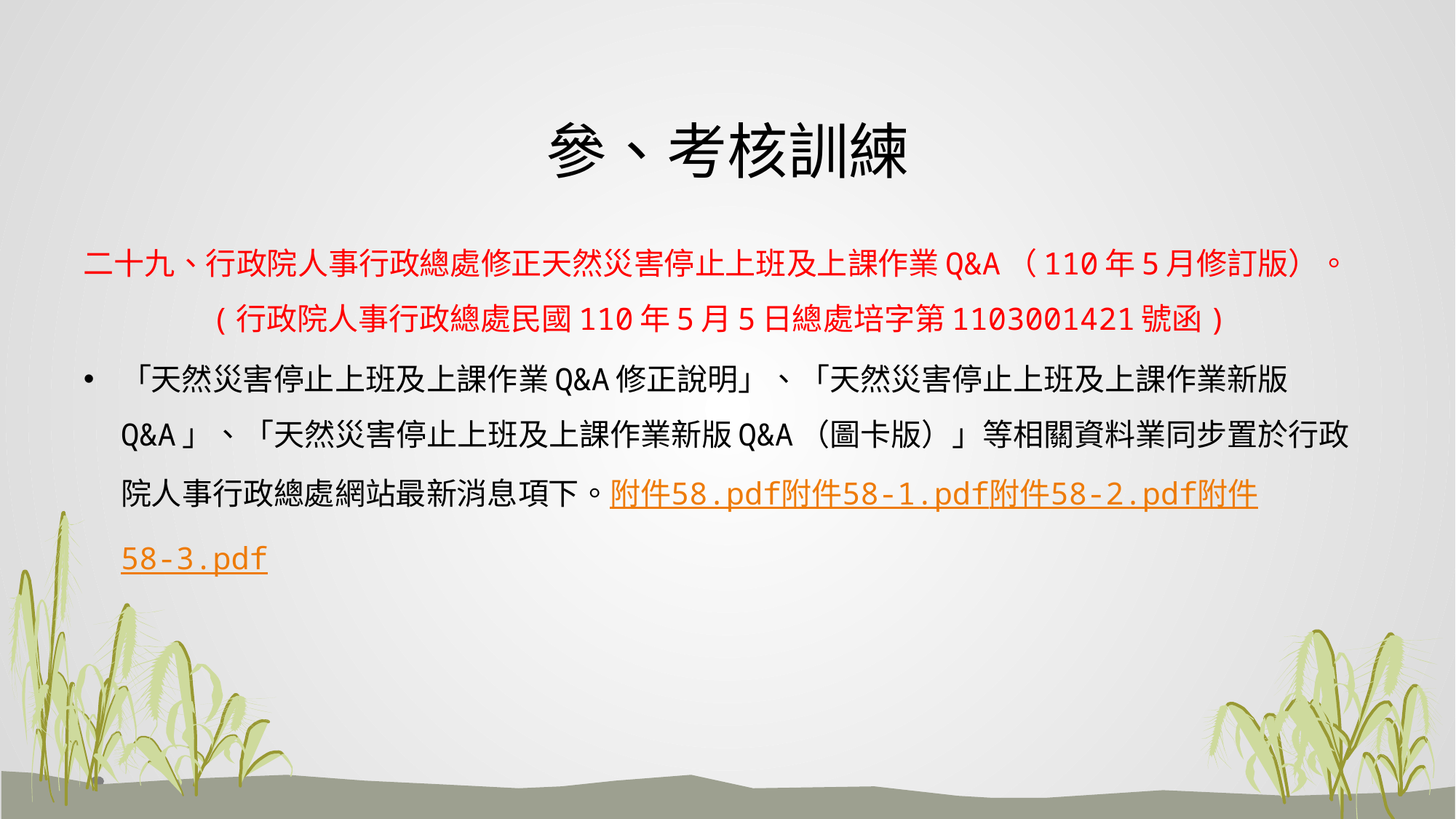

# 參、考核訓練
二十九、行政院人事行政總處修正天然災害停止上班及上課作業Q&A（110年5月修訂版）。(行政院人事行政總處民國110年5月5日總處培字第1103001421號函)
「天然災害停止上班及上課作業Q&A修正說明」、「天然災害停止上班及上課作業新版Q&A」、「天然災害停止上班及上課作業新版Q&A（圖卡版）」等相關資料業同步置於行政院人事行政總處網站最新消息項下。附件58.pdf附件58-1.pdf附件58-2.pdf附件58-3.pdf